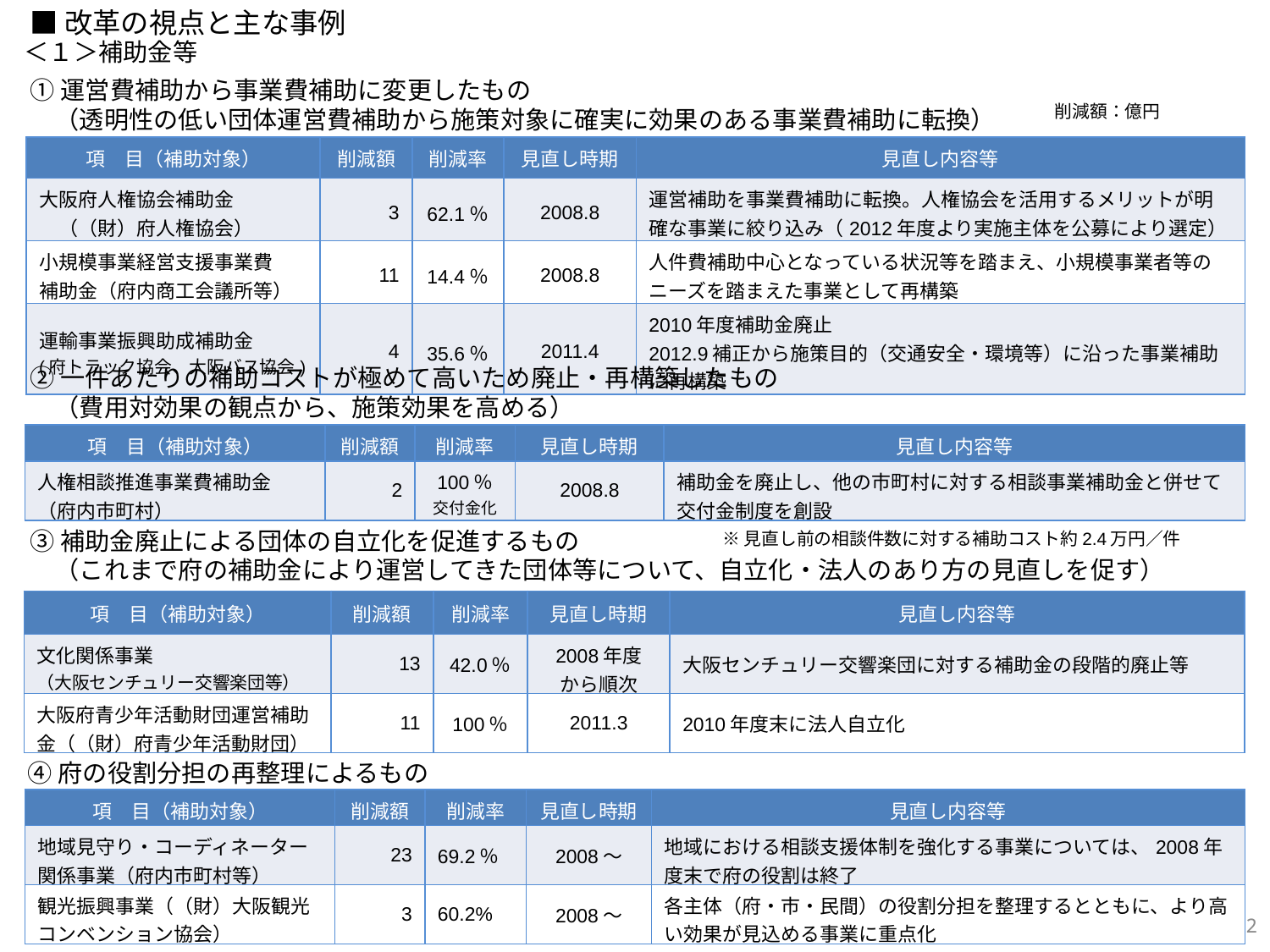

■改革の視点と主な事例
＜１＞補助金等
①運営費補助から事業費補助に変更したもの
　（透明性の低い団体運営費補助から施策対象に確実に効果のある事業費補助に転換）
削減額：億円
| 項　目（補助対象） | 削減額 | 削減率 | 見直し時期 | 見直し内容等 |
| --- | --- | --- | --- | --- |
| 大阪府人権協会補助金 　（（財）府人権協会） | 3 | 62.1％ | 2008.8 | 運営補助を事業費補助に転換。人権協会を活用するメリットが明確な事業に絞り込み（2012年度より実施主体を公募により選定） |
| 小規模事業経営支援事業費 補助金（府内商工会議所等） | 11 | 14.4％ | 2008.8 | 人件費補助中心となっている状況等を踏まえ、小規模事業者等のニーズを踏まえた事業として再構築 |
| 運輸事業振興助成補助金 (府トラック協会、大阪バス協会) | 4 | 35.6％ | 2011.4 | 2010年度補助金廃止 2012.9補正から施策目的（交通安全・環境等）に沿った事業補助に再構築 |
②一件あたりの補助コストが極めて高いため廃止・再構築したもの
　（費用対効果の観点から、施策効果を高める）
| 項　目（補助対象） | 削減額 | 削減率 | 見直し時期 | 見直し内容等 |
| --- | --- | --- | --- | --- |
| 人権相談推進事業費補助金 （府内市町村） | 2 | 100％ 交付金化 | 2008.8 | 補助金を廃止し、他の市町村に対する相談事業補助金と併せて交付金制度を創設 |
③補助金廃止による団体の自立化を促進するもの
　（これまで府の補助金により運営してきた団体等について、自立化・法人のあり方の見直しを促す）
※見直し前の相談件数に対する補助コスト約2.4万円／件
| 項　目（補助対象） | 削減額 | 削減率 | 見直し時期 | 見直し内容等 |
| --- | --- | --- | --- | --- |
| 文化関係事業 （大阪センチュリー交響楽団等） | 13 | 42.0％ | 2008年度 から順次 | 大阪センチュリー交響楽団に対する補助金の段階的廃止等 |
| 大阪府青少年活動財団運営補助金（（財）府青少年活動財団） | 11 | 100％ | 2011.3 | 2010年度末に法人自立化 |
④府の役割分担の再整理によるもの
| 項　目（補助対象） | 削減額 | 削減率 | 見直し時期 | 見直し内容等 |
| --- | --- | --- | --- | --- |
| 地域見守り・コーディネーター関係事業（府内市町村等） | 23 | 69.2％ | 2008～ | 地域における相談支援体制を強化する事業については、2008年度末で府の役割は終了 |
| 観光振興事業（（財）大阪観光コンベンション協会） | 3 | 60.2% | 2008～ | 各主体（府・市・民間）の役割分担を整理するとともに、より高い効果が見込める事業に重点化 |
132